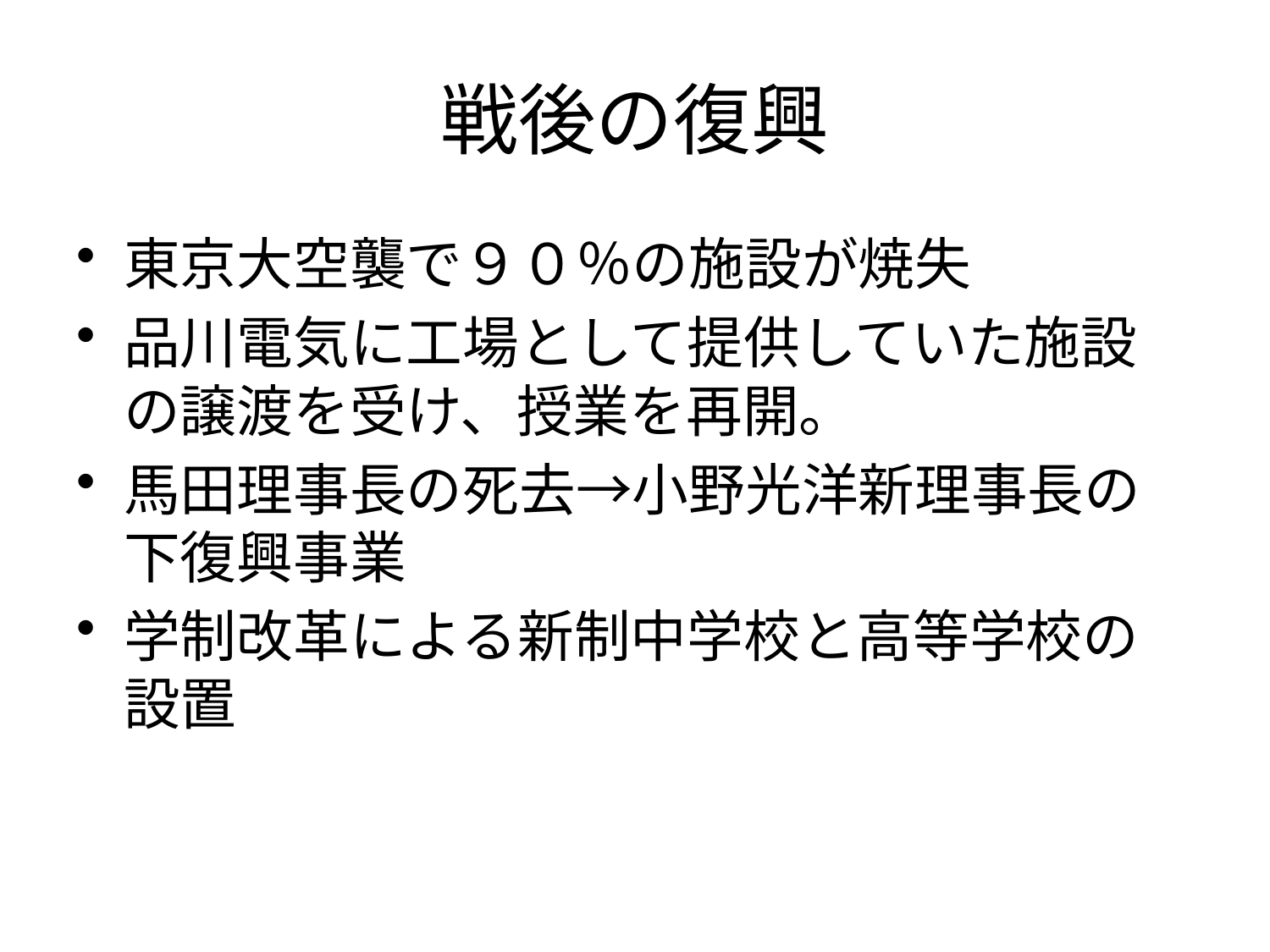

# 戦後の復興
東京大空襲で９０％の施設が焼失
品川電気に工場として提供していた施設の譲渡を受け、授業を再開。
馬田理事長の死去→小野光洋新理事長の下復興事業
学制改革による新制中学校と高等学校の設置